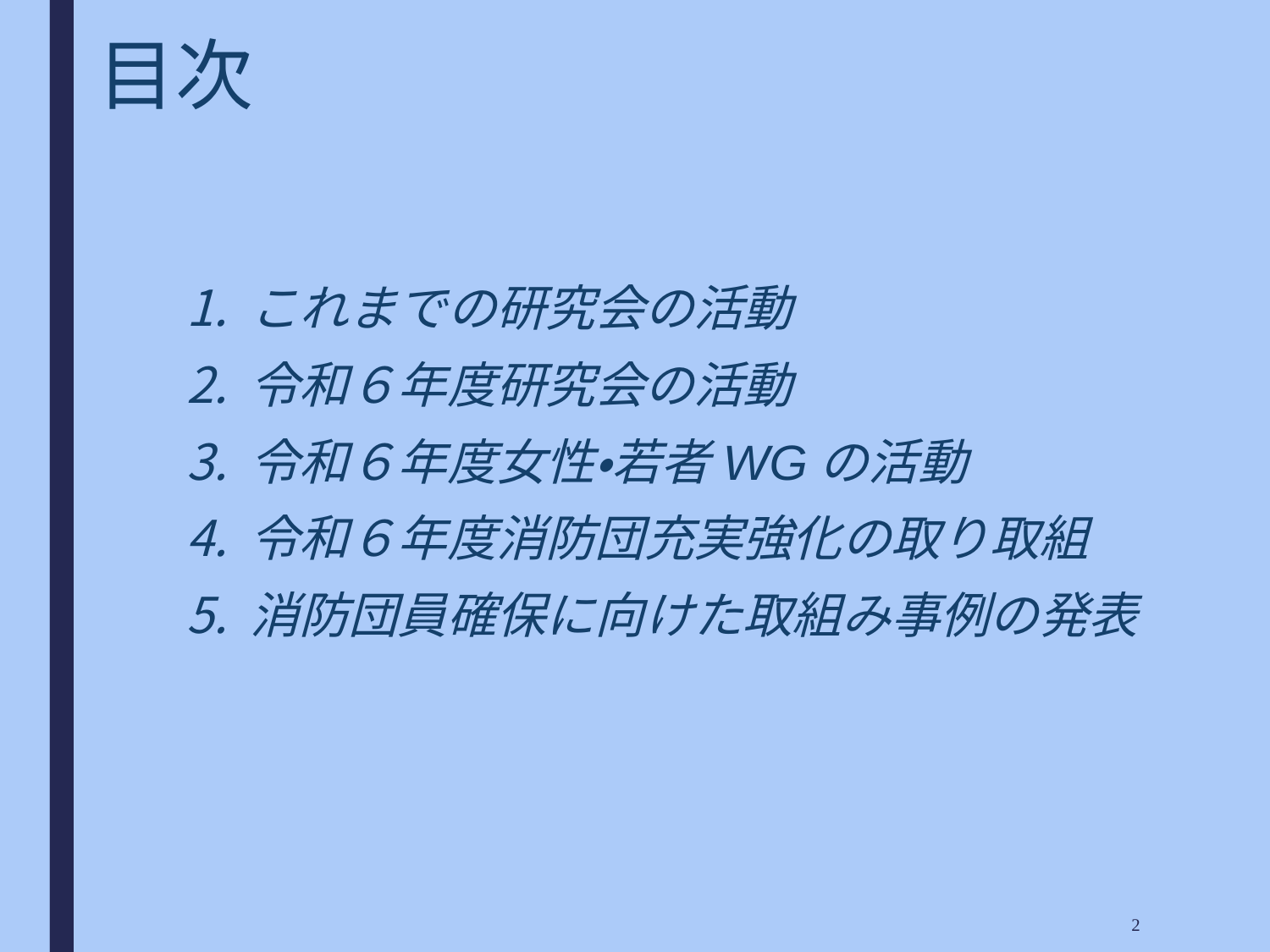

# 目次

これまでの研究会の活動
令和６年度研究会の活動
令和６年度女性・若者WGの活動
令和６年度消防団充実強化の取り取組
消防団員確保に向けた取組み事例の発表
2